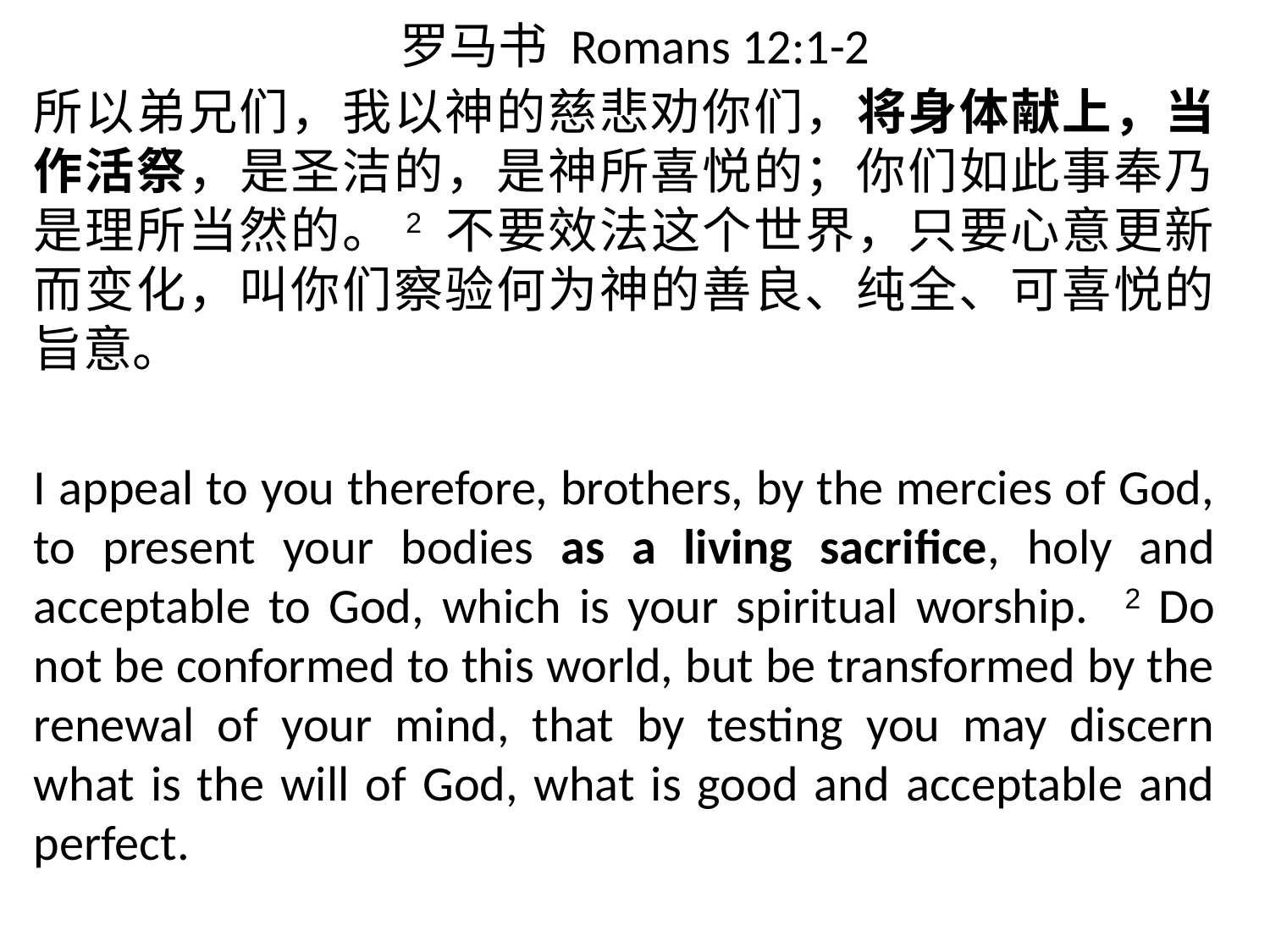

# 罗马书 Romans 12:1-2
所以弟兄们，我以神的慈悲劝你们，将身体献上，当作活祭，是圣洁的，是神所喜悦的；你们如此事奉乃是理所当然的。2 不要效法这个世界，只要心意更新而变化，叫你们察验何为神的善良、纯全、可喜悦的旨意。

I appeal to you therefore, brothers, by the mercies of God, to present your bodies as a living sacrifice, holy and acceptable to God, which is your spiritual worship.  2 Do not be conformed to this world, but be transformed by the renewal of your mind, that by testing you may discern what is the will of God, what is good and acceptable and perfect.